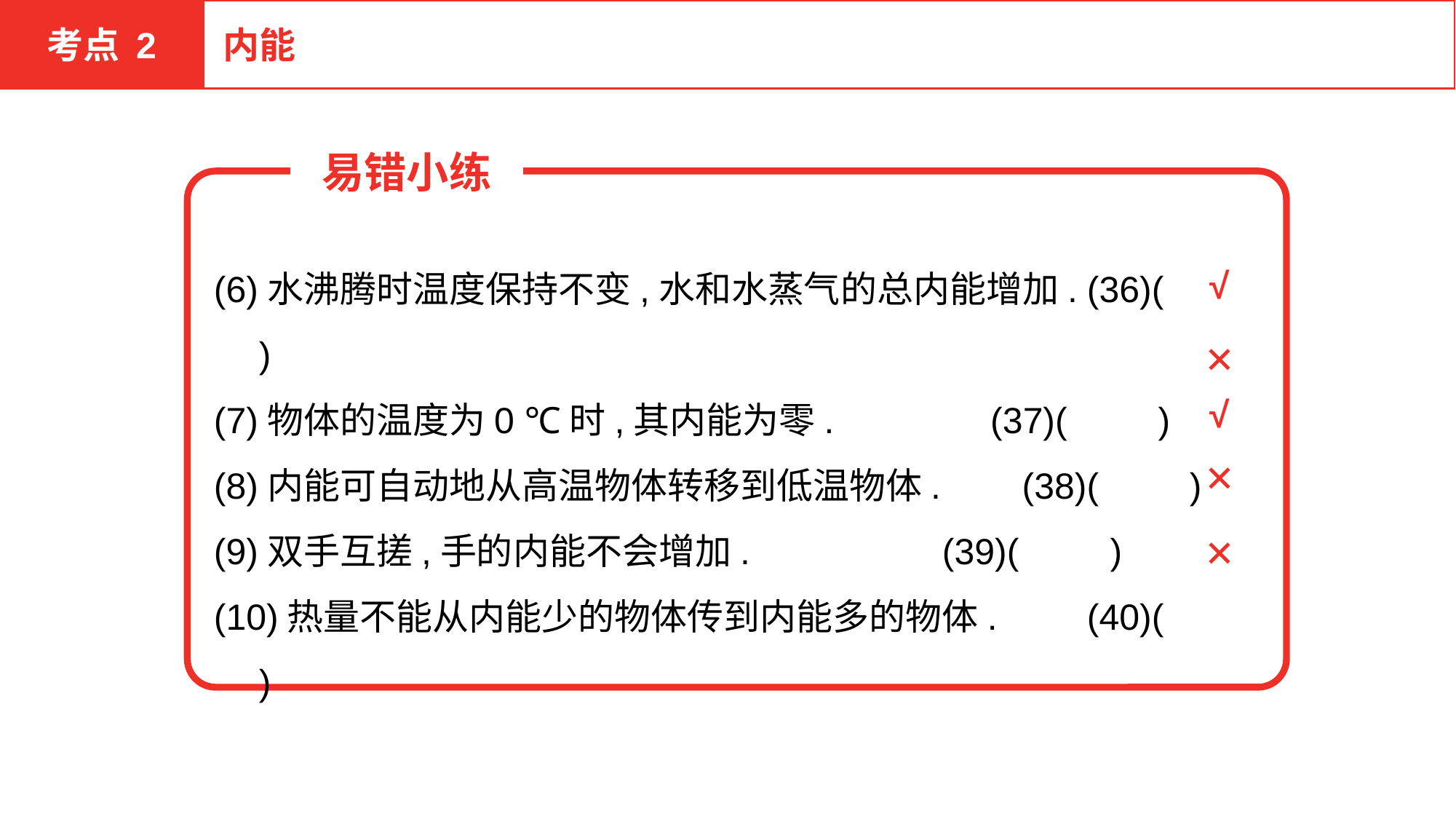

考点 2
内能
易错小练

(6)水沸腾时温度保持不变,水和水蒸气的总内能增加.	(36)(　　)
(7)物体的温度为0 ℃时,其内能为零.	            (37)(　　)
(8)内能可自动地从高温物体转移到低温物体.        (38)(　　)
(9)双手互搓,手的内能不会增加.	                  (39)(　　)
(10)热量不能从内能少的物体传到内能多的物体.	(40)(　　)
√
✕
√
✕
✕